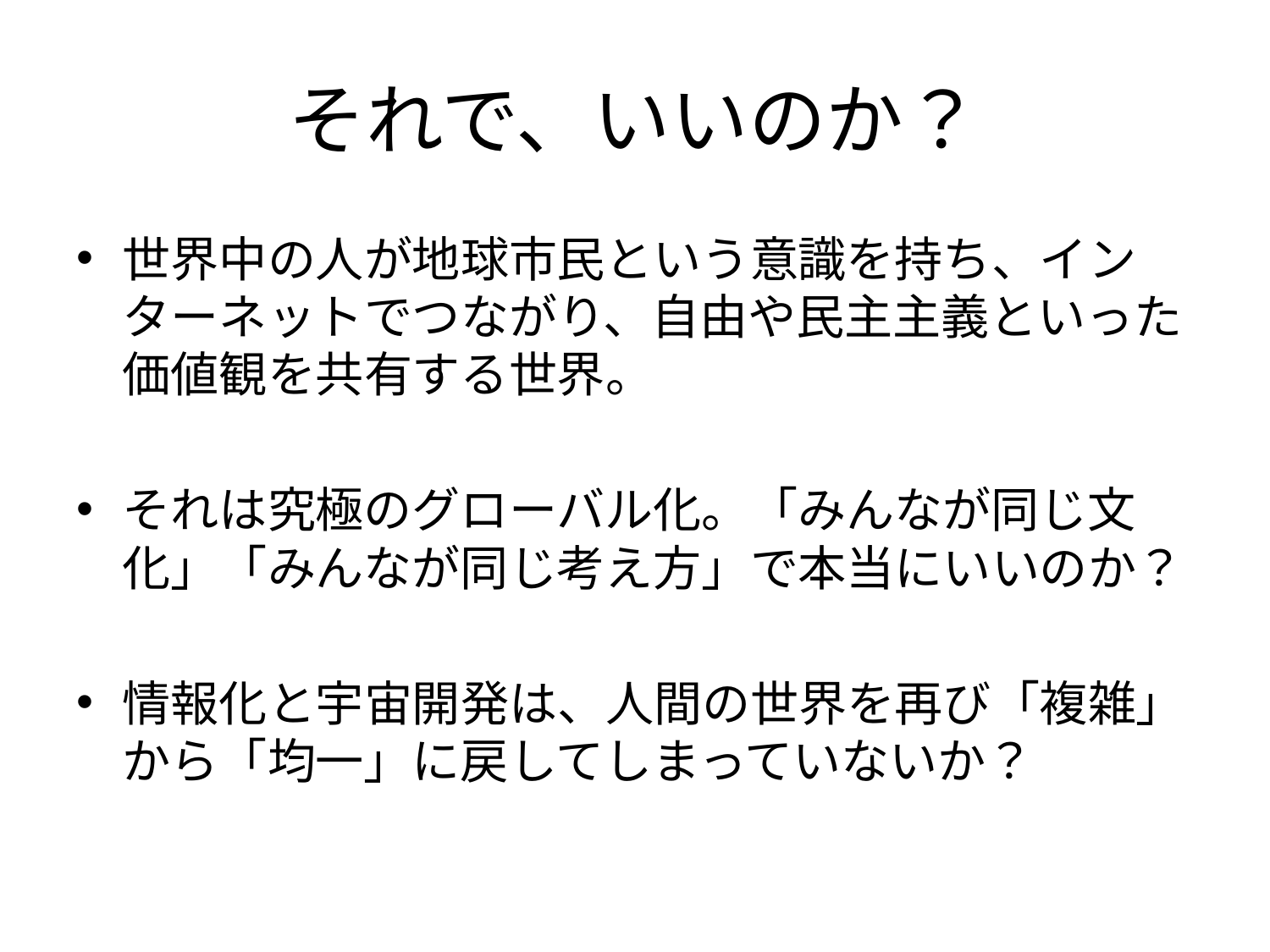

# それで、いいのか？
世界中の人が地球市民という意識を持ち、インターネットでつながり、自由や民主主義といった価値観を共有する世界。

それは究極のグローバル化。「みんなが同じ文化」「みんなが同じ考え方」で本当にいいのか？

情報化と宇宙開発は、人間の世界を再び「複雑」から「均一」に戻してしまっていないか？